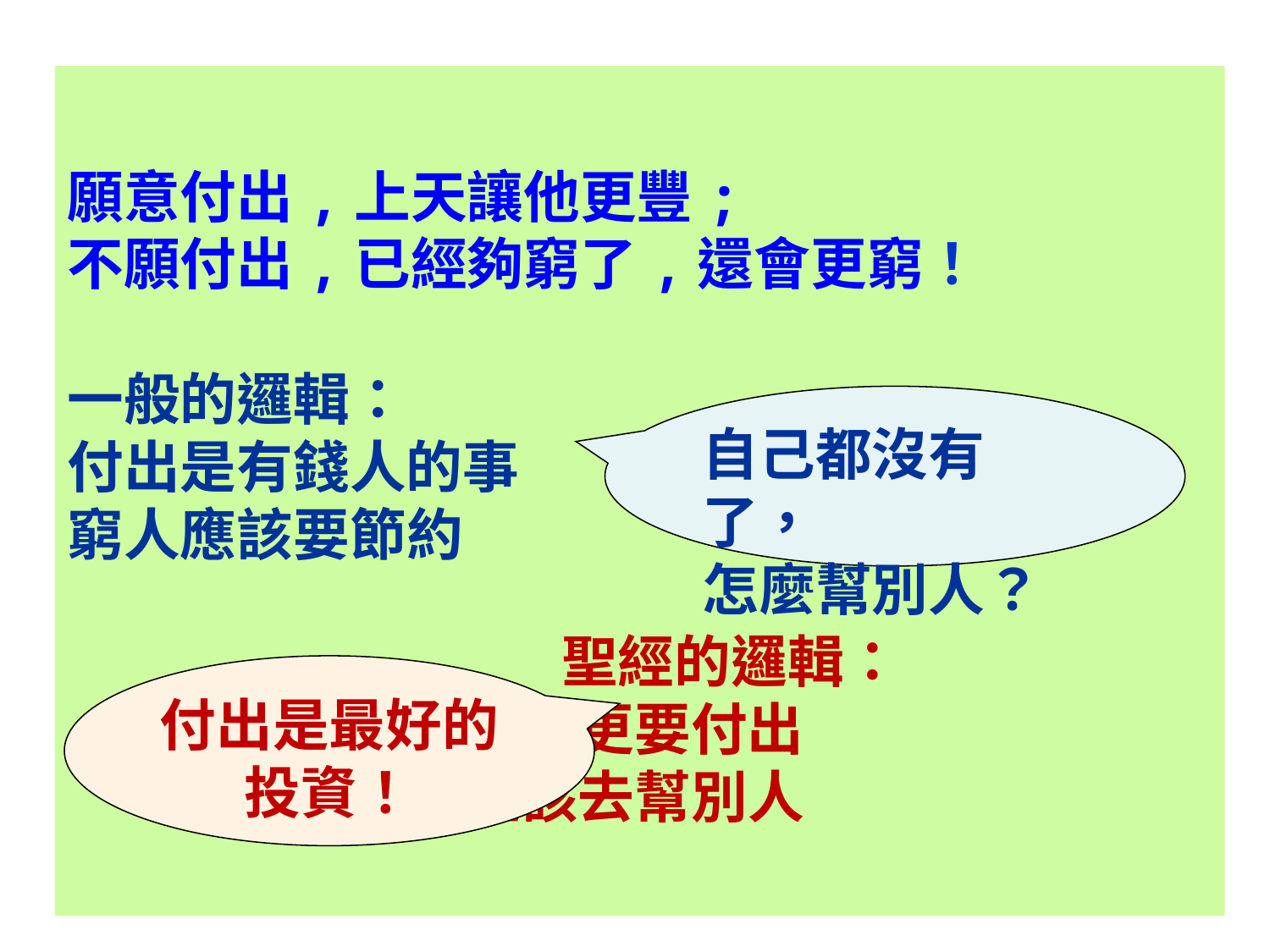

願意付出,上天讓他更豐;
不願付出,已經夠窮了,還會更窮！

一般的邏輯：
付出是有錢人的事
窮人應該要節約

                                           聖經的邏輯：
                     窮的時候更要付出
                     越窮越該去幫別人

自己都沒有了，
怎麼幫別人？
付出是最好的投資！